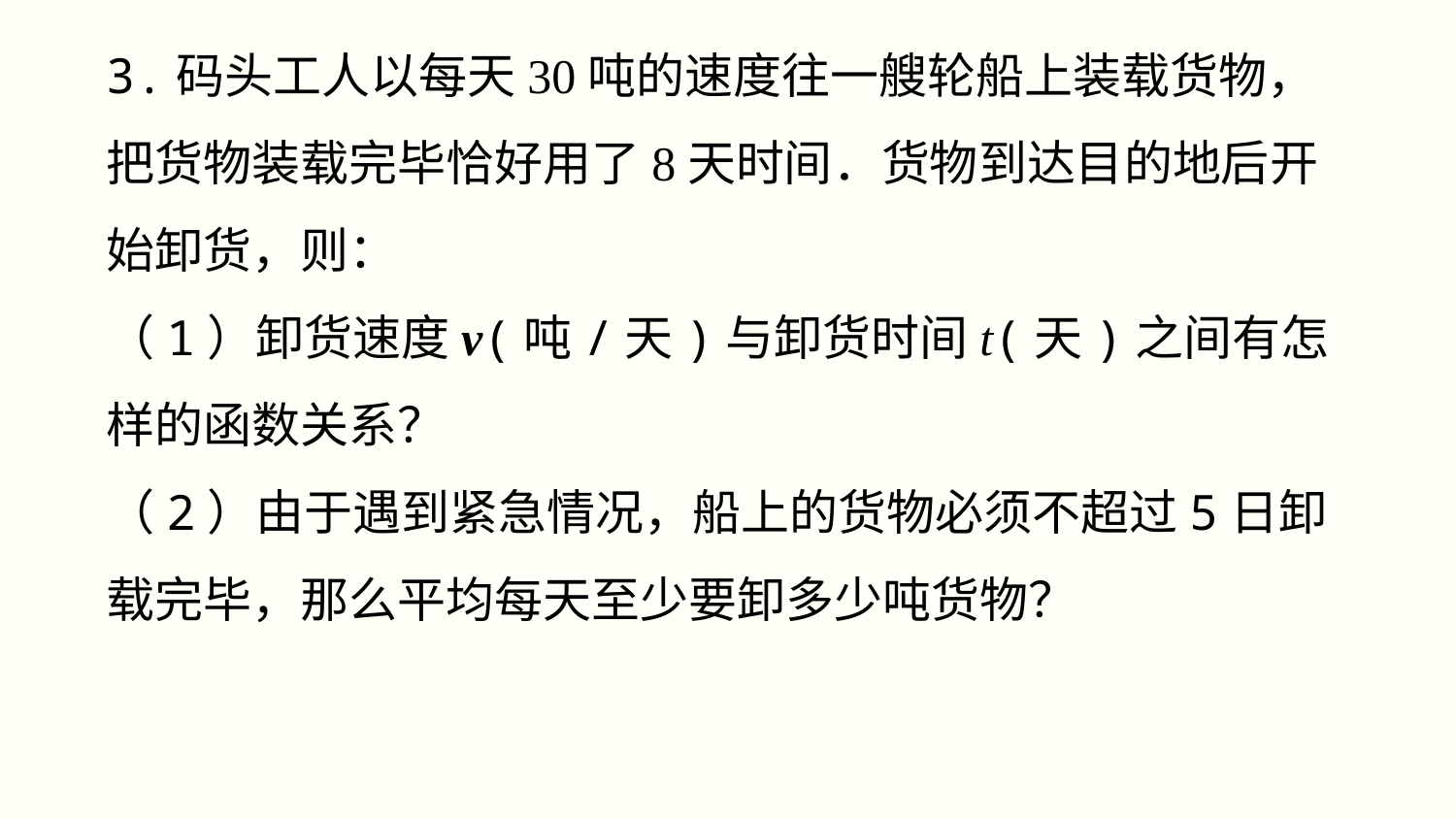

3.码头工人以每天30吨的速度往一艘轮船上装载货物，把货物装载完毕恰好用了8天时间．货物到达目的地后开始卸货，则：
（1）卸货速度v(吨/天)与卸货时间t(天)之间有怎样的函数关系？
（2）由于遇到紧急情况，船上的货物必须不超过5日卸载完毕，那么平均每天至少要卸多少吨货物？